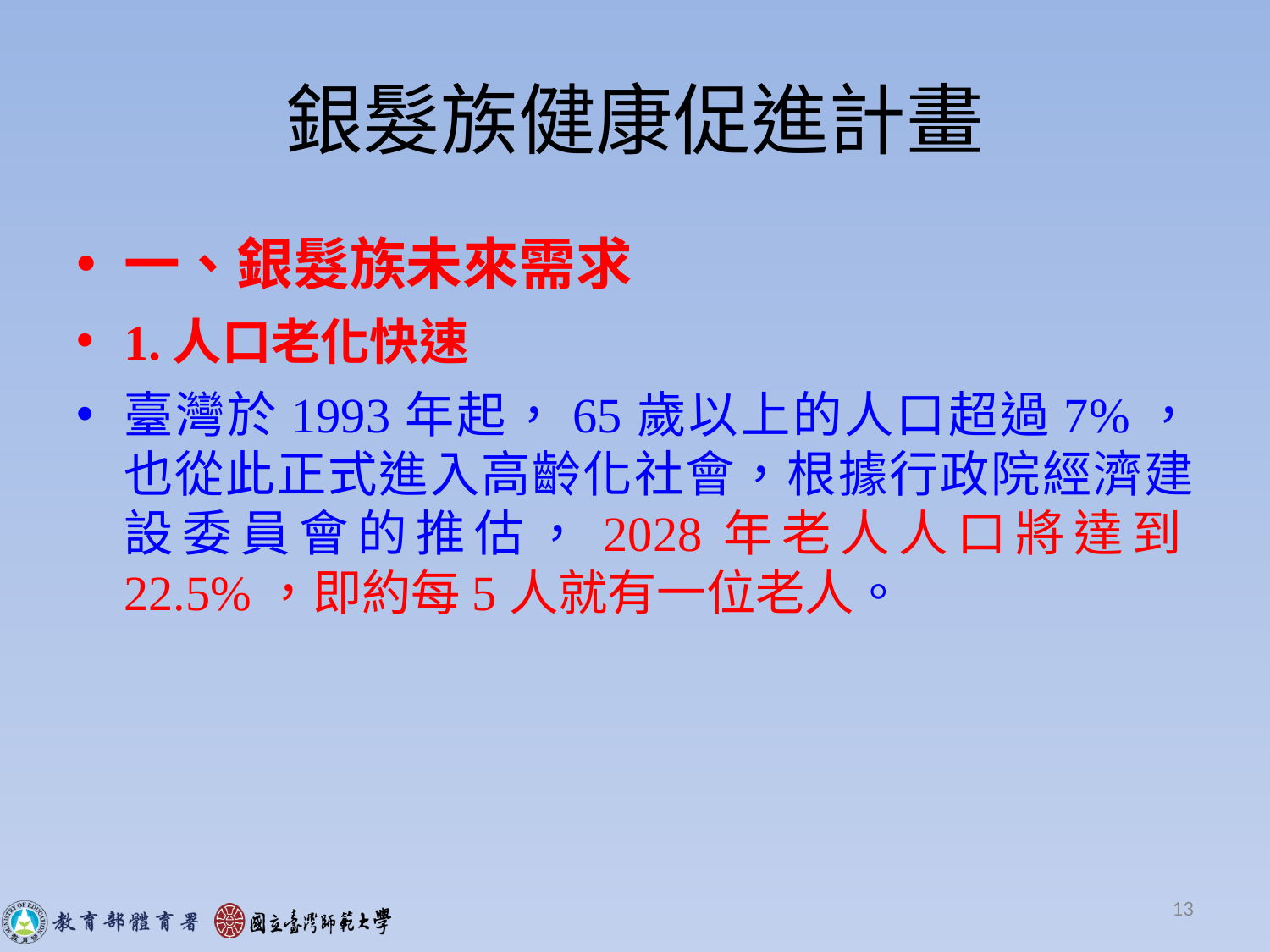

# 銀髮族健康促進計畫
一、銀髮族未來需求
1.人口老化快速
臺灣於1993年起，65歲以上的人口超過7%，也從此正式進入高齡化社會，根據行政院經濟建設委員會的推估，2028年老人人口將達到22.5%，即約每5人就有一位老人。

13